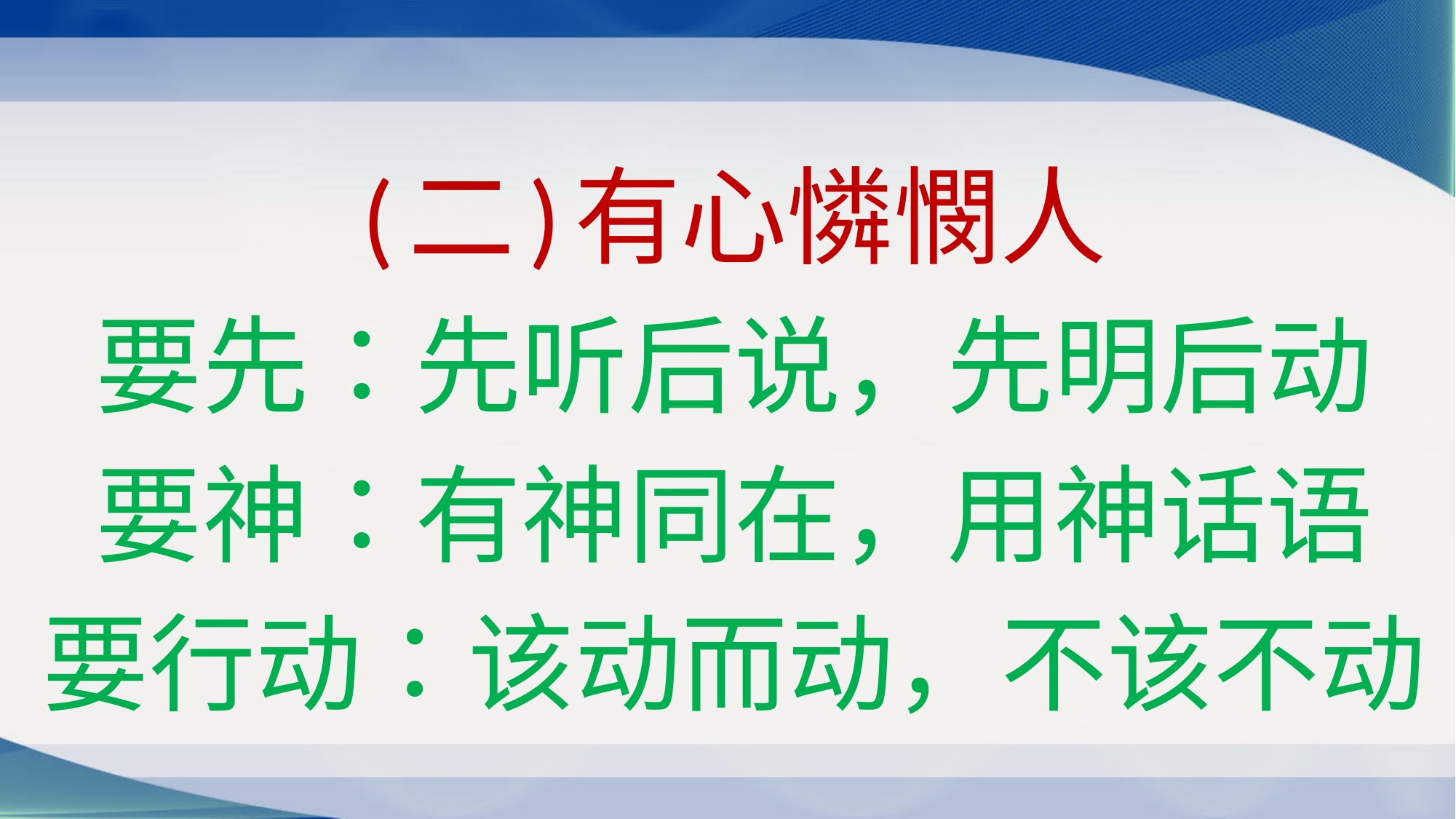

(二)有心憐憫人
要先：先听后说，先明后动
要神：有神同在，用神话语
要行动：该动而动，不该不动